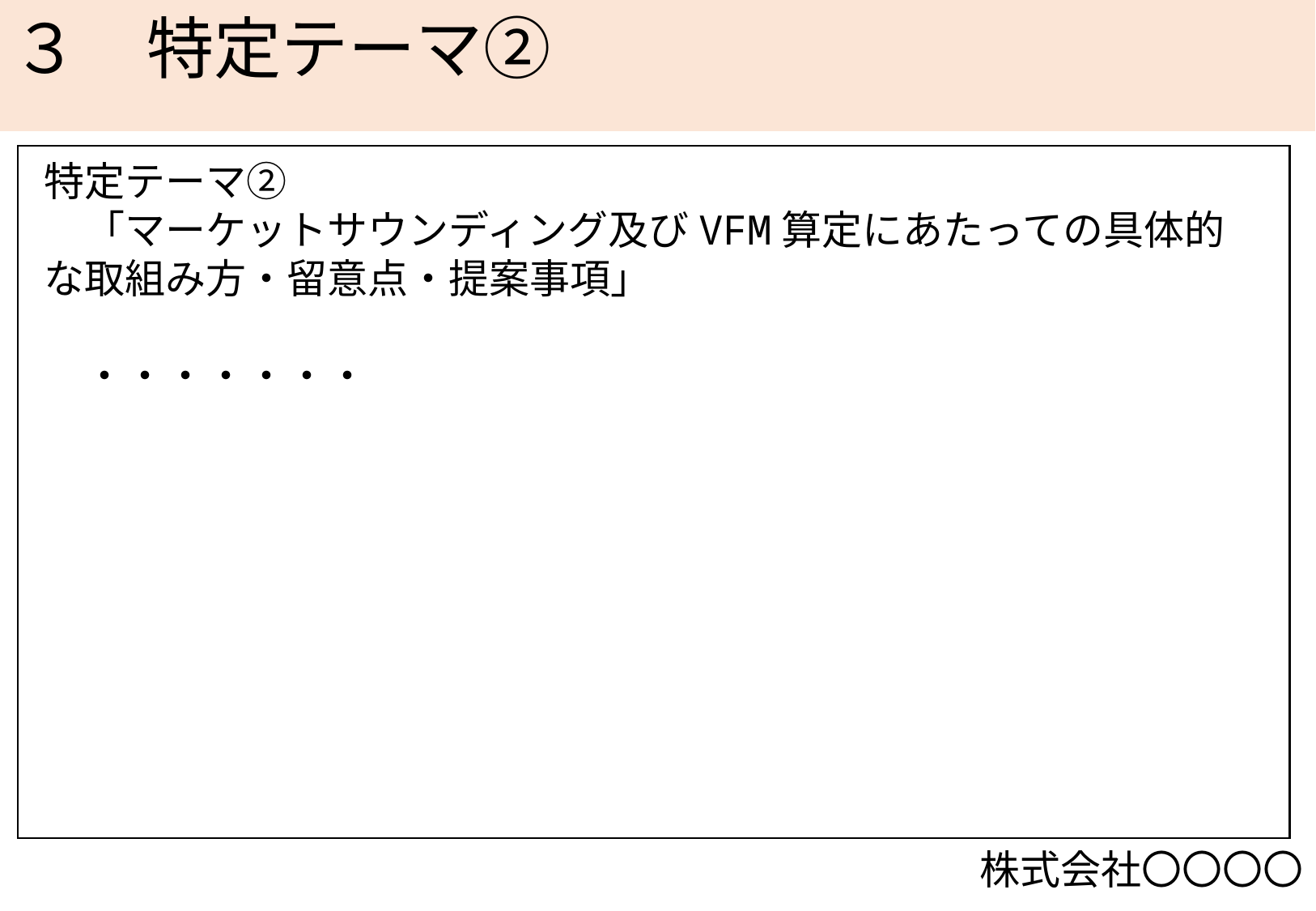

３　特定テーマ②

特定テーマ②
　「マーケットサウンディング及びVFM算定にあたっての具体的な取組み方・留意点・提案事項」

　・・・・・・・
株式会社〇〇〇〇